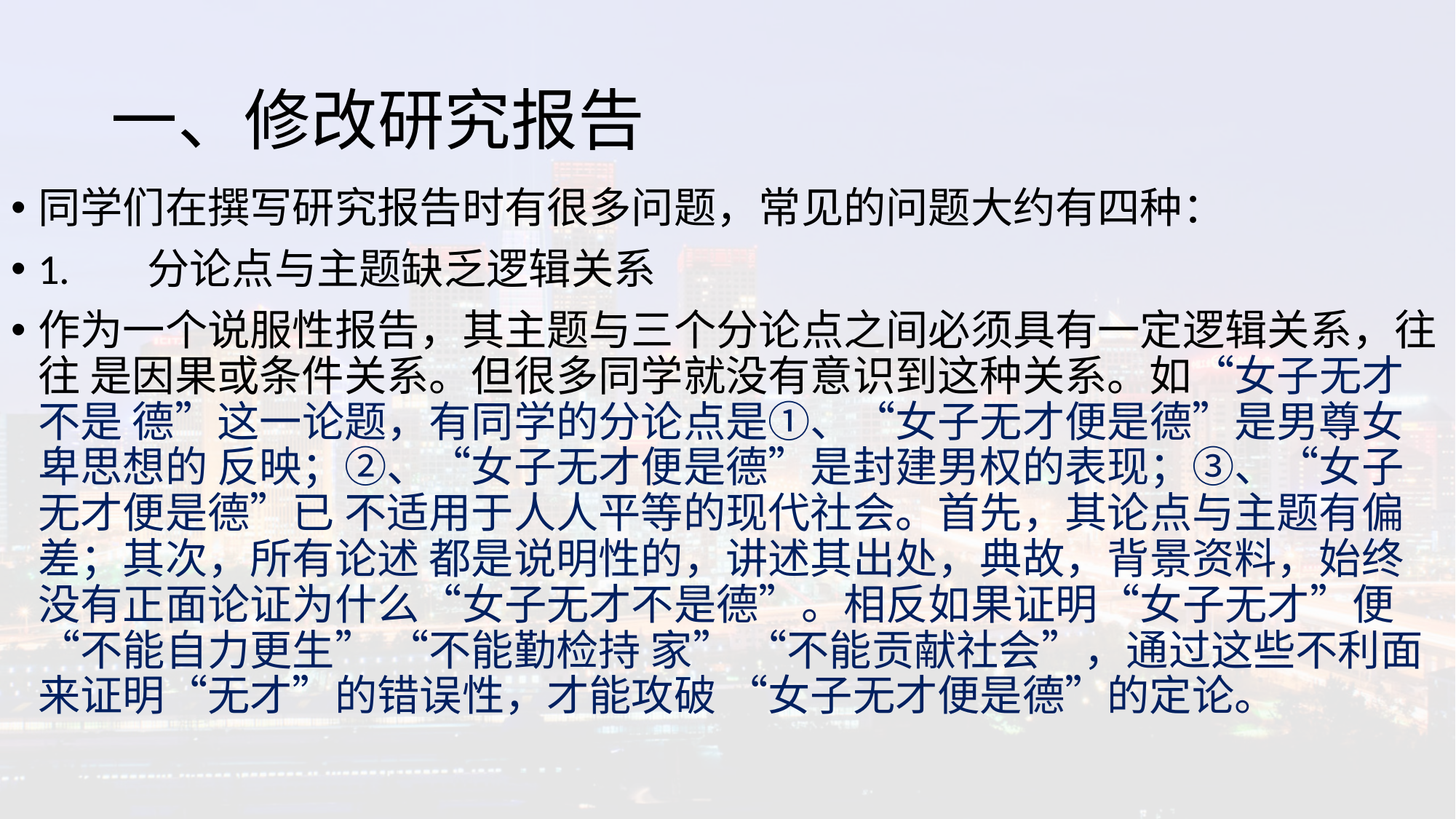

# 一、修改研究报告
同学们在撰写研究报告时有很多问题，常见的问题大约有四种：
1.	分论点与主题缺乏逻辑关系
作为一个说服性报告，其主题与三个分论点之间必须具有一定逻辑关系，往往 是因果或条件关系。但很多同学就没有意识到这种关系。如“女子无才不是 德”这一论题，有同学的分论点是①、“女子无才便是德”是男尊女卑思想的 反映；②、“女子无才便是德”是封建男权的表现；③、“女子无才便是德”已 不适用于人人平等的现代社会。首先，其论点与主题有偏差；其次，所有论述 都是说明性的，讲述其出处，典故，背景资料，始终没有正面论证为什么“女子无才不是德”。相反如果证明“女子无才”便“不能自力更生” “不能勤检持 家” “不能贡献社会”，通过这些不利面来证明“无才”的错误性，才能攻破 “女子无才便是德”的定论。